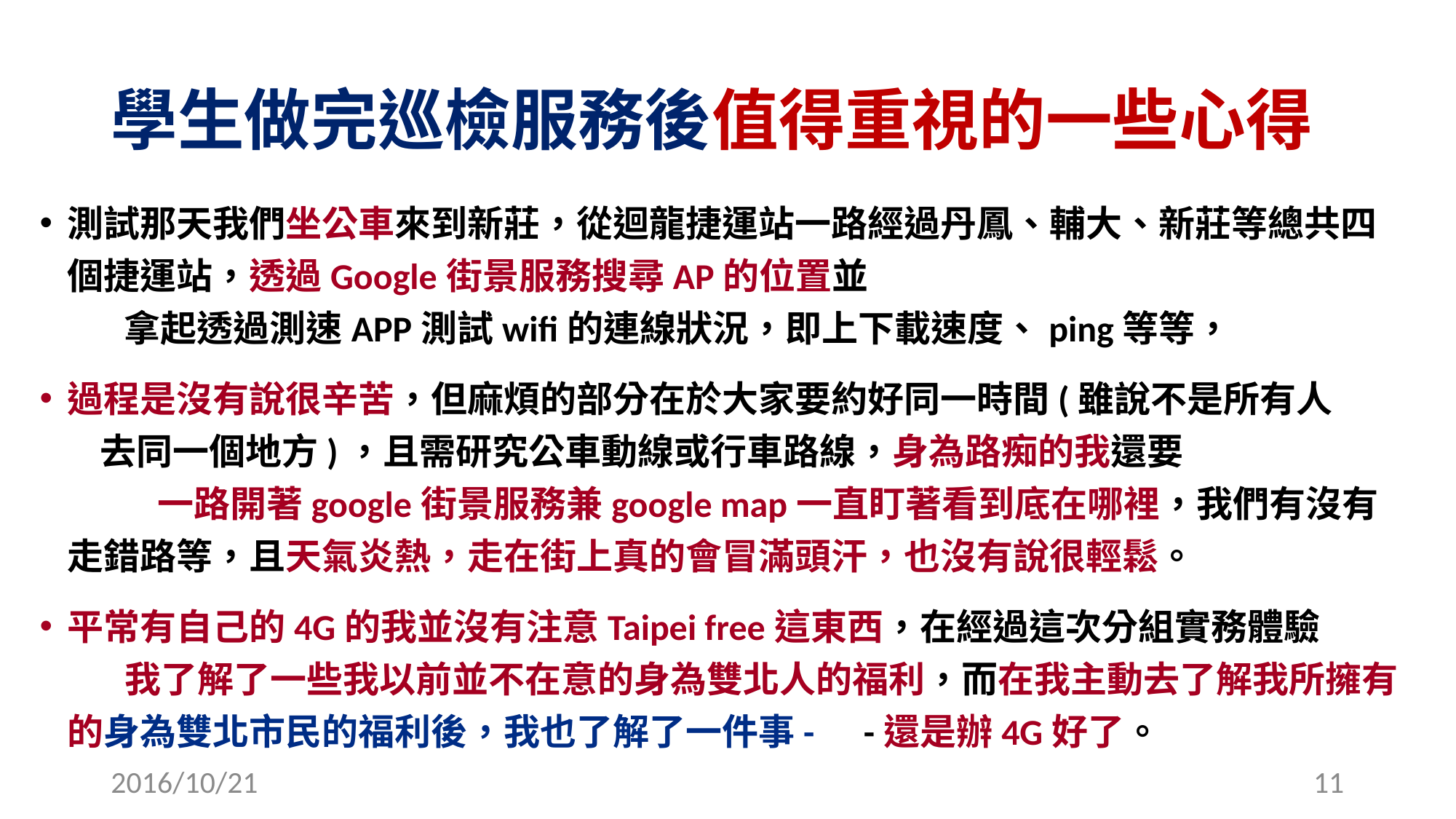

# 學生做完巡檢服務後值得重視的一些心得
測試那天我們坐公車來到新莊，從迴龍捷運站一路經過丹鳳、輔大、新莊等總共四個捷運站，透過Google街景服務搜尋AP的位置並                                                                          拿起透過測速APP測試wifi的連線狀況，即上下載速度、ping等等，
過程是沒有說很辛苦，但麻煩的部分在於大家要約好同一時間(雖說不是所有人              去同一個地方)，且需研究公車動線或行車路線，身為路痴的我還要                                       一路開著google街景服務兼google map一直盯著看到底在哪裡，我們有沒有走錯路等，且天氣炎熱，走在街上真的會冒滿頭汗，也沒有說很輕鬆。
平常有自己的4G的我並沒有注意Taipei free這東西，在經過這次分組實務體驗                   我了解了一些我以前並不在意的身為雙北人的福利，而在我主動去了解我所擁有的身為雙北市民的福利後，我也了解了一件事-      -還是辦4G好了。

2016/10/21
11